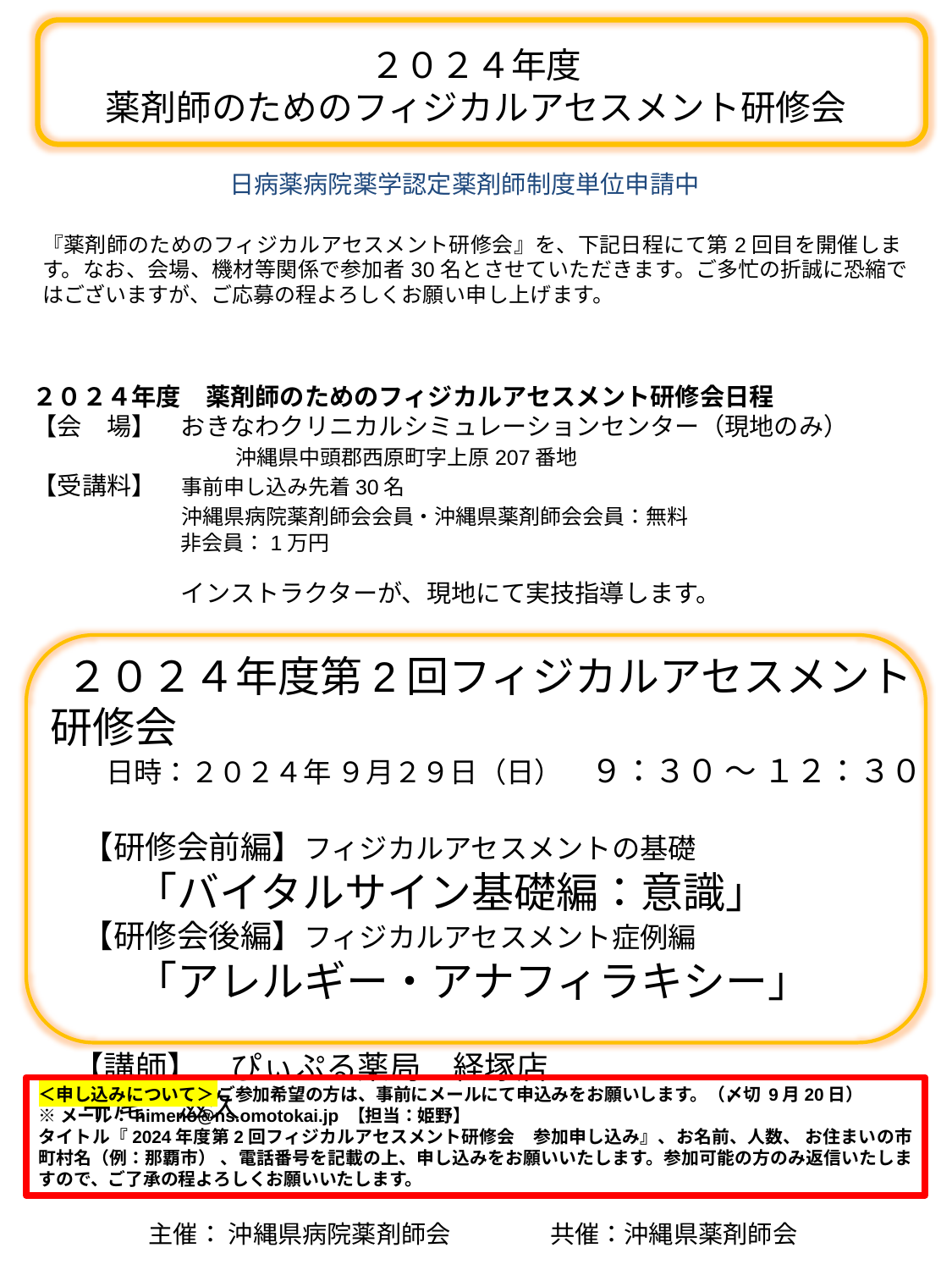

２０２４年度
薬剤師のためのフィジカルアセスメント研修会
日病薬病院薬学認定薬剤師制度単位申請中
『薬剤師のためのフィジカルアセスメント研修会』を、下記日程にて第2回目を開催します。なお、会場、機材等関係で参加者30名とさせていただきます。ご多忙の折誠に恐縮ではございますが、ご応募の程よろしくお願い申し上げます。
２０２４年度　薬剤師のためのフィジカルアセスメント研修会日程
【会　場】　おきなわクリニカルシミュレーションセンター（現地のみ）
　　　　　 　　　沖縄県中頭郡西原町字上原207番地
【受講料】　事前申し込み先着30名
　　　　　　沖縄県病院薬剤師会会員・沖縄県薬剤師会会員：無料
　　　　　　　非会員：1万円

　　　　　　インストラクターが、現地にて実技指導します。

 ２０２４年度第2回フィジカルアセスメント研修会
　　日時：２０２４年 ９月２９日（日）　９：３０ ～ １２：３０

　【研修会前編】フィジカルアセスメントの基礎
　　「バイタルサイン基礎編：意識」
　【研修会後編】フィジカルアセスメント症例編
　　「アレルギー・アナフィラキシー」

  【講師】　ぴぃぷる薬局　経塚店　　　　　　　　　　　　中尾　滋久
＜申し込みについて＞ ご参加希望の方は、事前にメールにて申込みをお願いします。（〆切 9月20日）
※メール：himeno@ns.omotokai.jp 【担当：姫野】
タイトル『2024年度第2回フィジカルアセスメント研修会　参加申し込み』、お名前、人数、 お住まいの市町村名（例：那覇市） 、電話番号を記載の上、申し込みをお願いいたします。参加可能の方のみ返信いたしますので、ご了承の程よろしくお願いいたします。
主催： 沖縄県病院薬剤師会　　　　共催：沖縄県薬剤師会